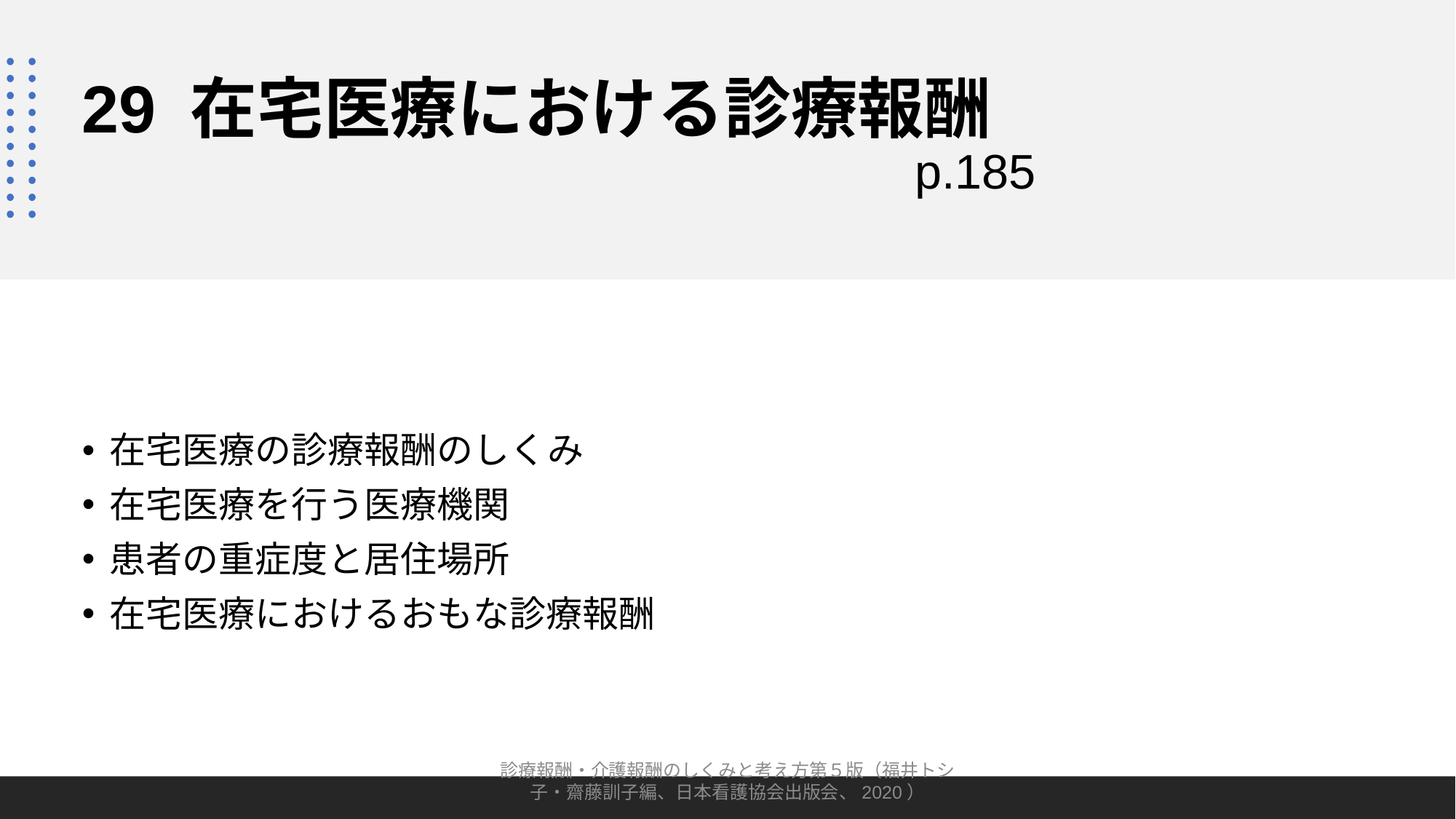

# 29 在宅医療における診療報酬 p.185

在宅医療の診療報酬のしくみ
在宅医療を行う医療機関
患者の重症度と居住場所
在宅医療におけるおもな診療報酬
診療報酬・介護報酬のしくみと考え方第５版（福井トシ子・齋藤訓子編、日本看護協会出版会、2020）